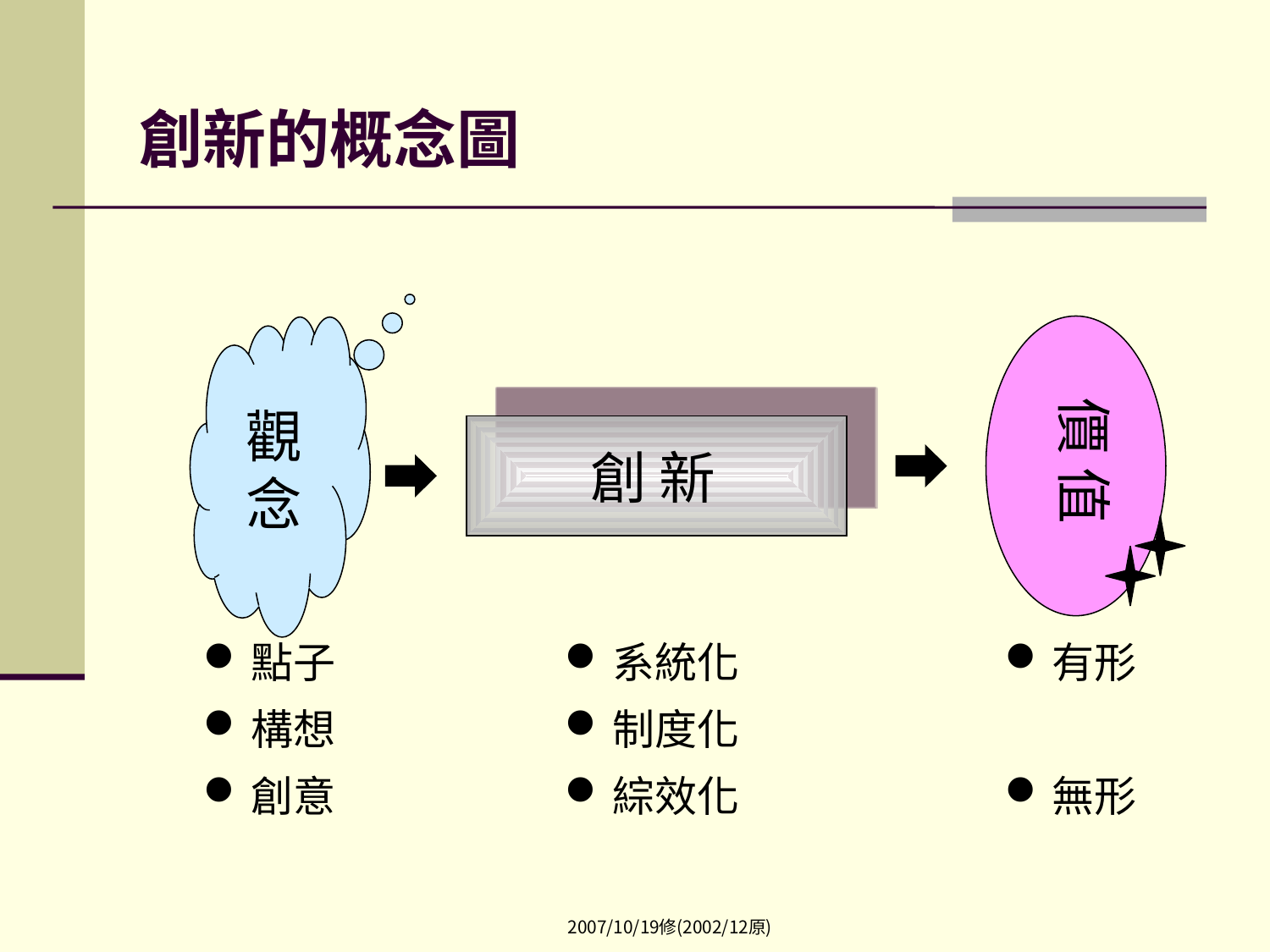

創新的概念圖
觀
念

價 值

創 新

點子
構想
創意
系統化
制度化
綜效化
有形

無形
2007/10/19修(2002/12原)